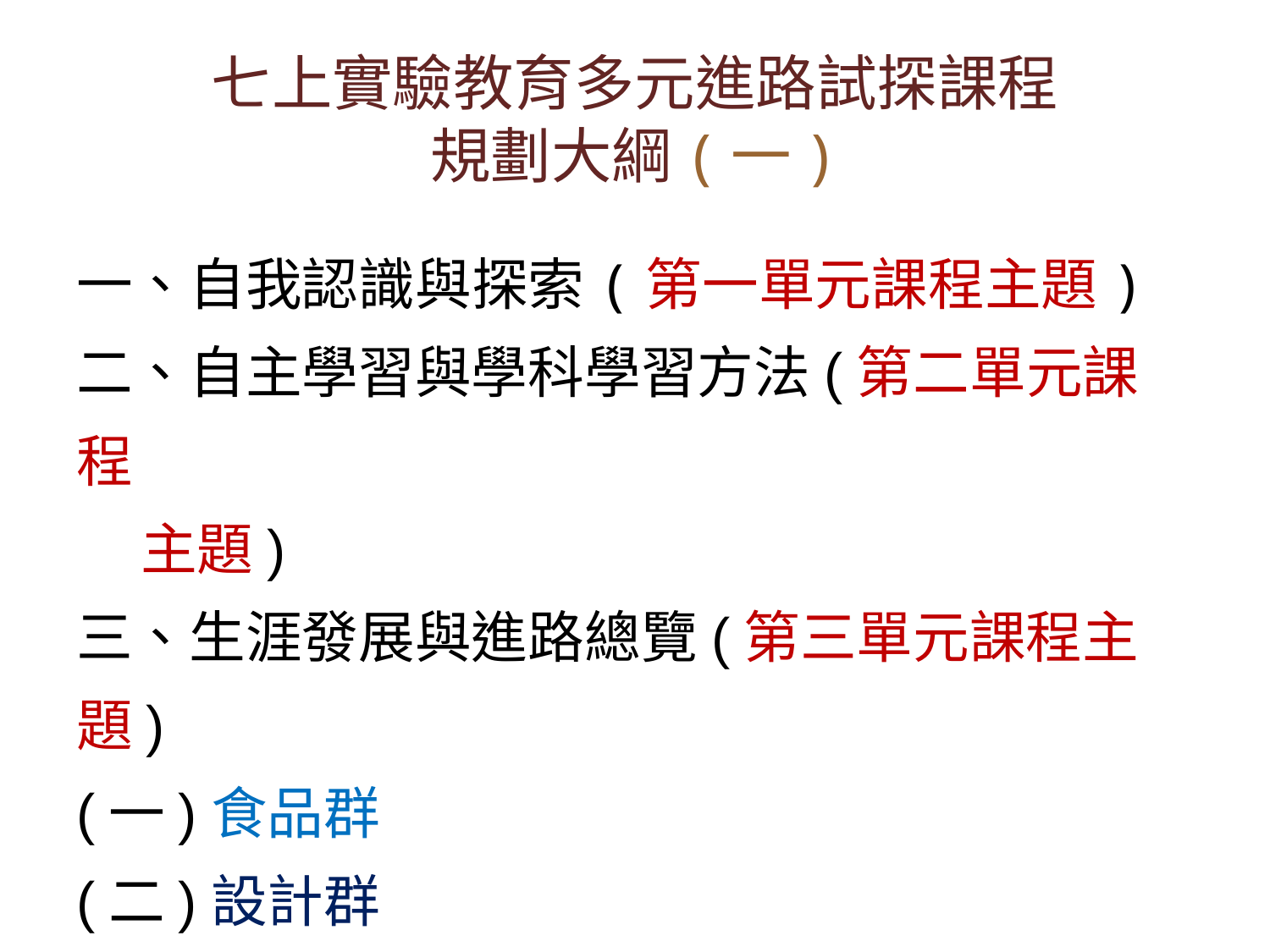

# 七上實驗教育多元進路試探課程 規劃大綱(一)
一、自我認識與探索(第一單元課程主題)
二、自主學習與學科學習方法(第二單元課程
    主題)
三、生涯發展與進路總覽(第三單元課程主題)
(一)食品群
(二)設計群